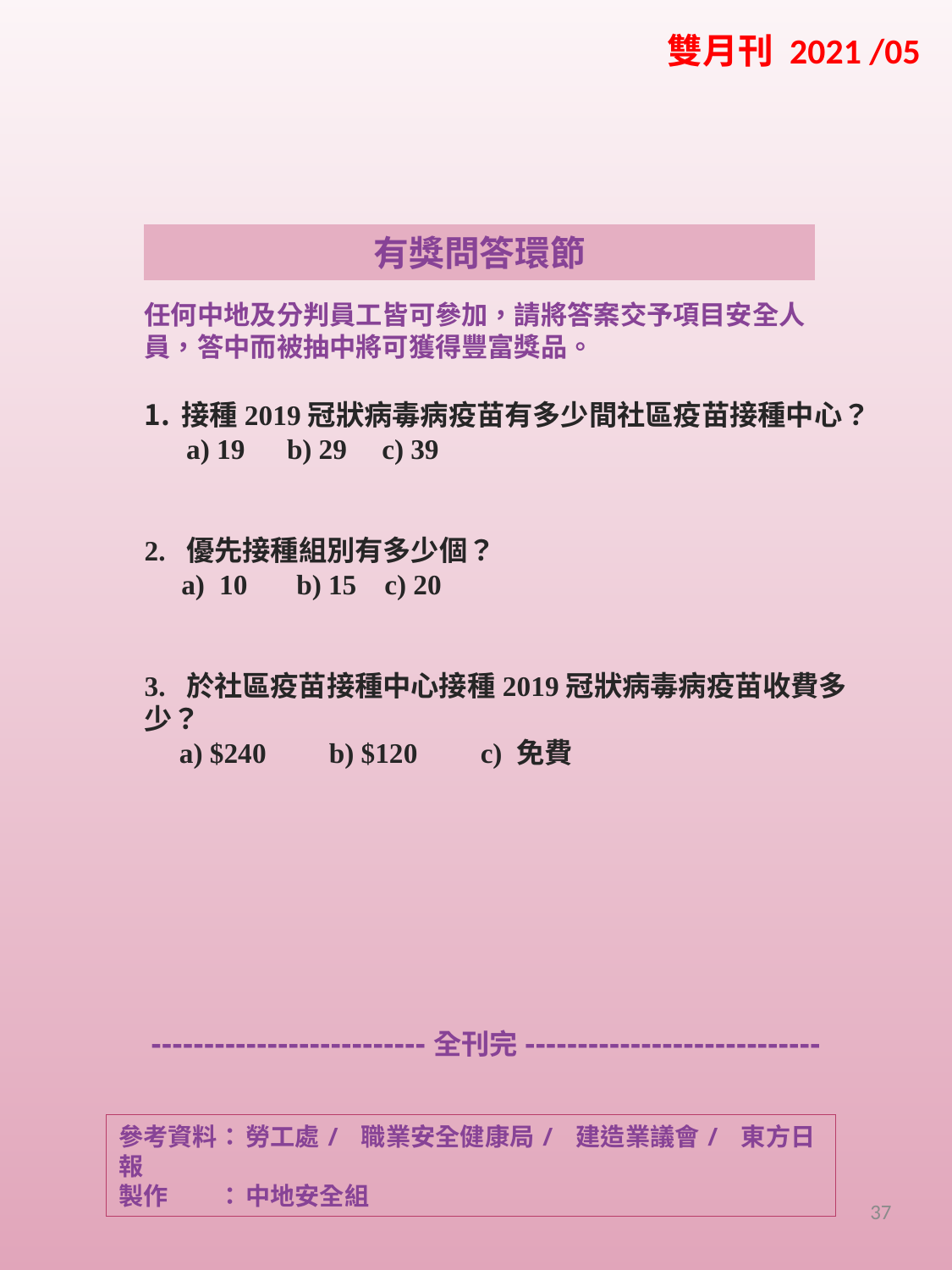

雙月刊 2021 /05
有獎問答環節
任何中地及分判員工皆可參加，請將答案交予項目安全人員，答中而被抽中將可獲得豐富獎品。
接種2019冠狀病毒病疫苗有多少間社區疫苗接種中心？
      a) 19      b) 29     c) 39

2.  優先接種組別有多少個？
10       b) 15    c) 20

3.  於社區疫苗接種中心接種2019冠狀病毒病疫苗收費多少？
     a) $240         b) $120         c) 免費

--------------------------全刊完----------------------------
參考資料	：	勞工處/ 職業安全健康局/ 建造業議會/ 東方日報
製作	：	中地安全組
37